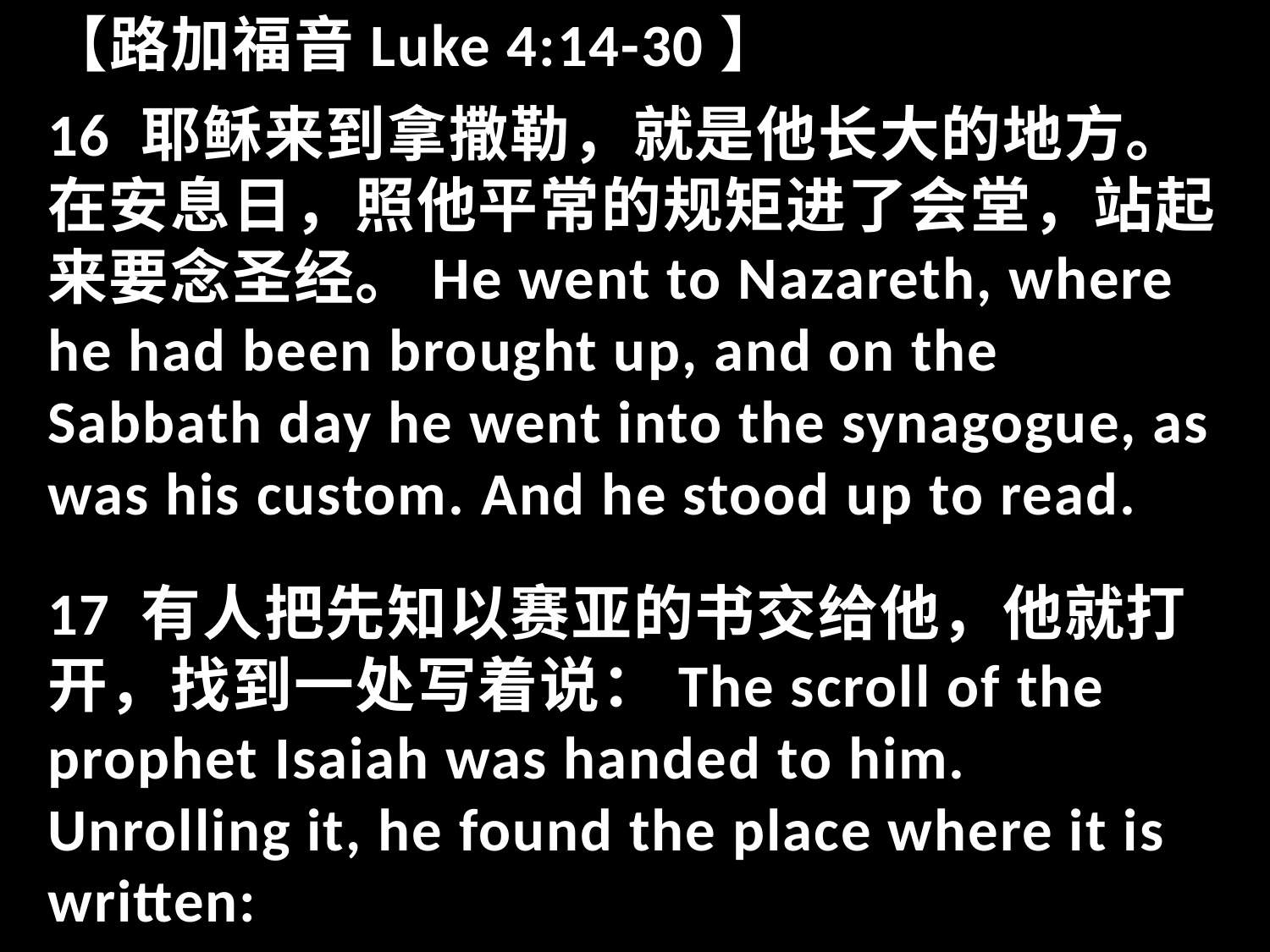

【路加福音Luke 4:14-30】
16 耶稣来到拿撒勒，就是他长大的地方。在安息日，照他平常的规矩进了会堂，站起来要念圣经。He went to Nazareth, where he had been brought up, and on the Sabbath day he went into the synagogue, as was his custom. And he stood up to read.

17 有人把先知以赛亚的书交给他，他就打开，找到一处写着说：The scroll of the prophet Isaiah was handed to him. Unrolling it, he found the place where it is written: